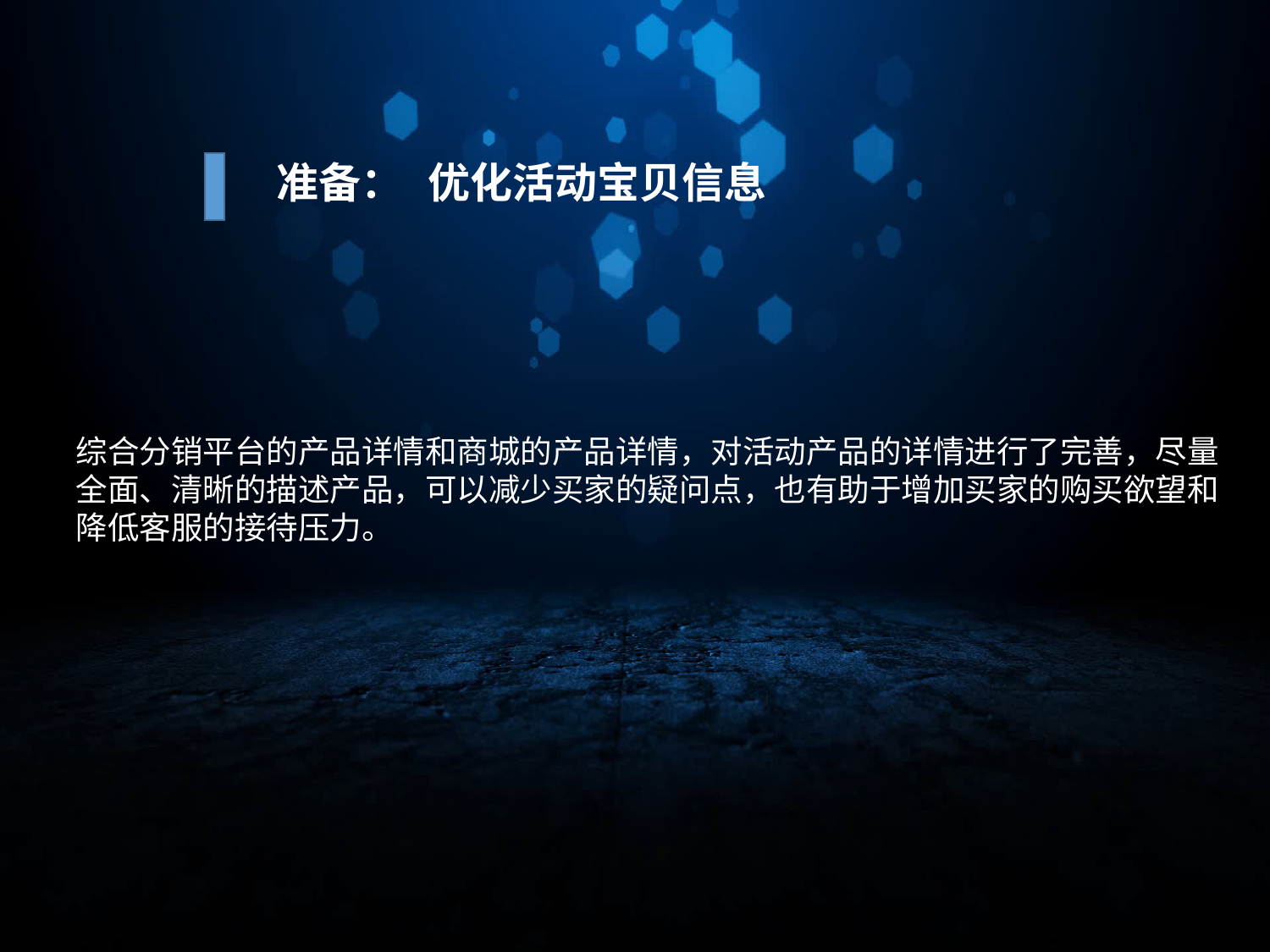

准备：
优化活动宝贝信息

综合分销平台的产品详情和商城的产品详情，对活动产品的详情进行了完善，尽量全面、清晰的描述产品，可以减少买家的疑问点，也有助于增加买家的购买欲望和降低客服的接待压力。